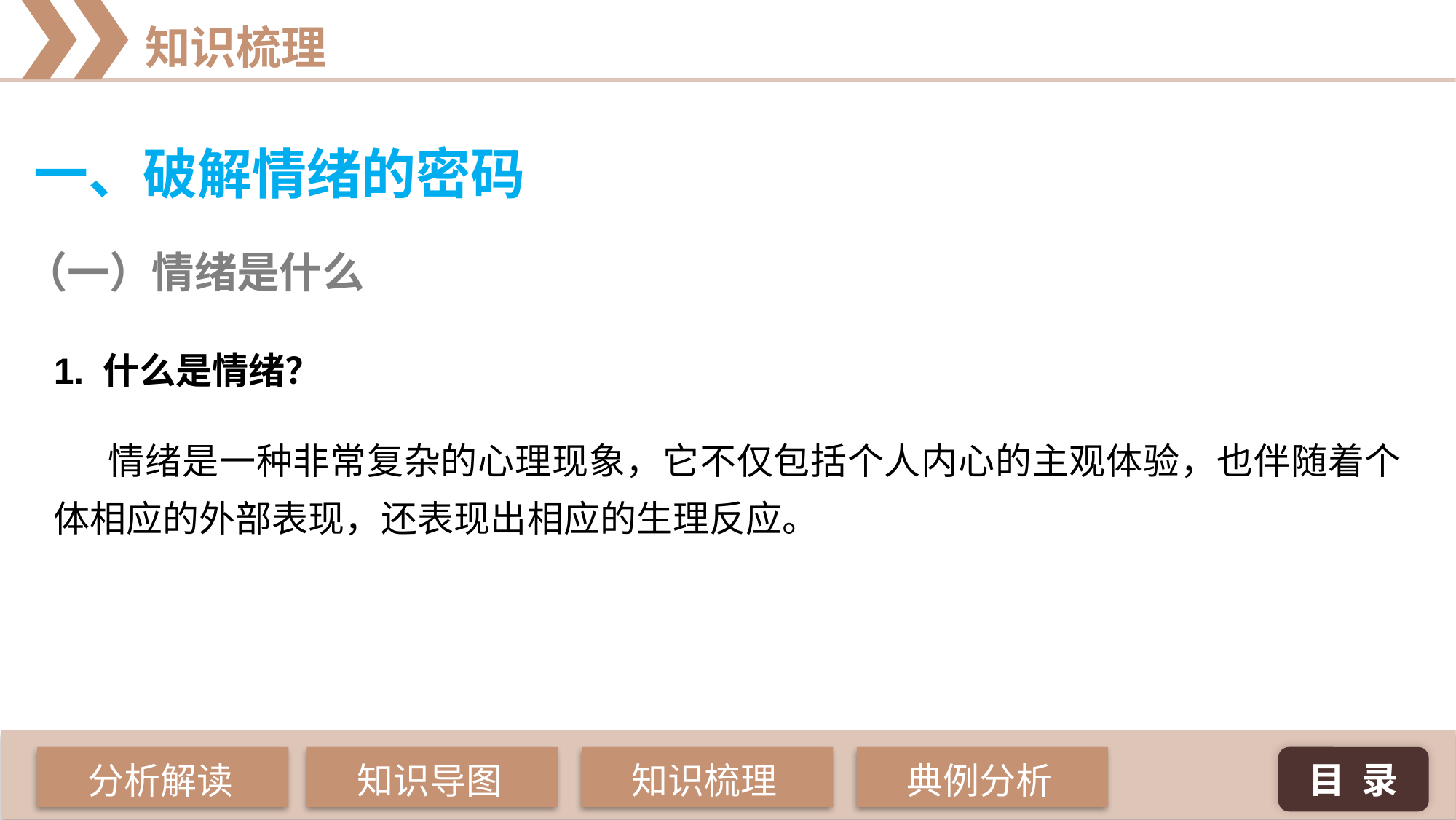

一、破解情绪的密码
（一）情绪是什么
1. 什么是情绪？
情绪是一种非常复杂的心理现象，它不仅包括个人内心的主观体验，也伴随着个体相应的外部表现，还表现出相应的生理反应。